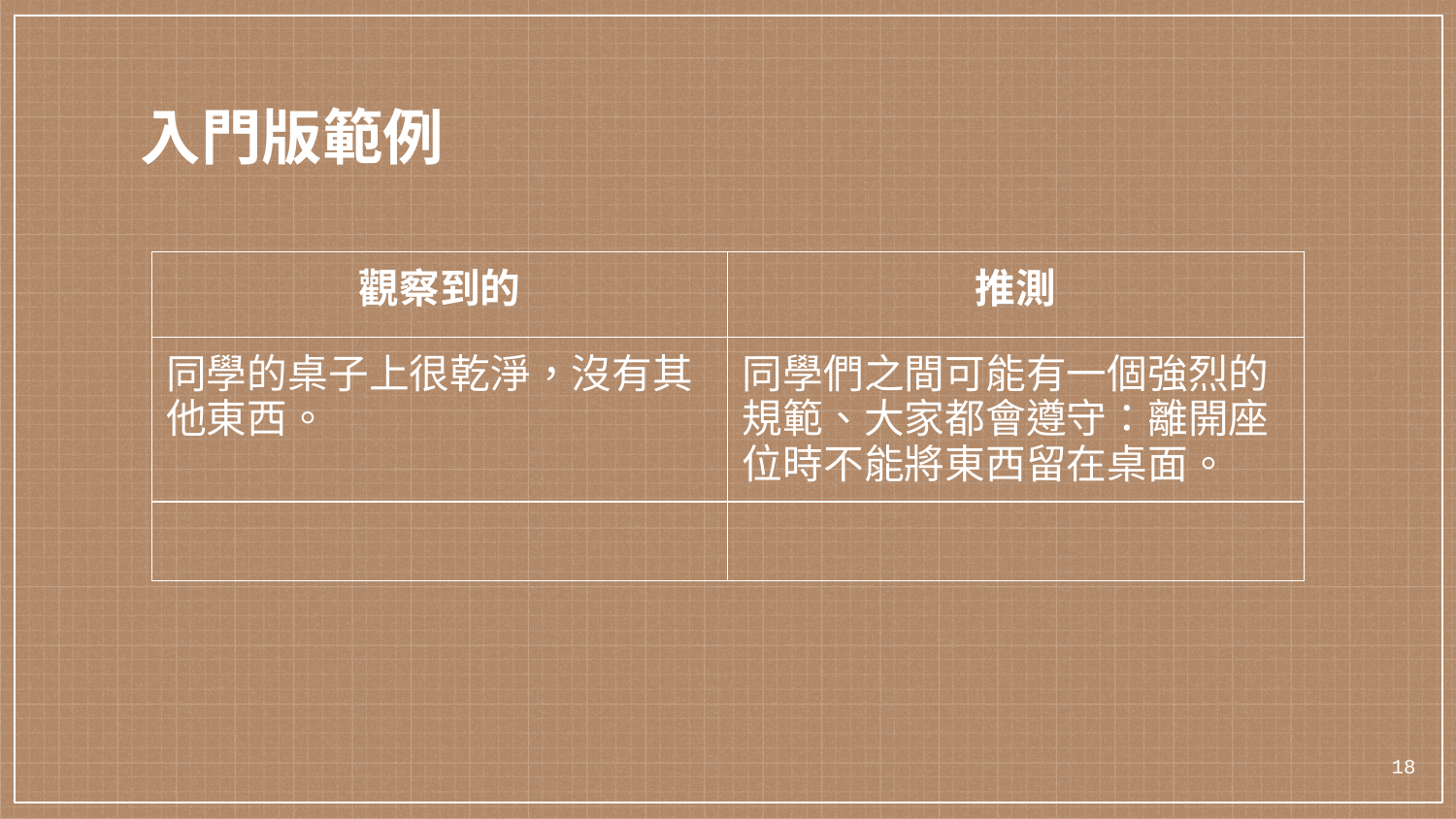

入門版範例
| 觀察到的 | 推測 |
| --- | --- |
| 同學的桌子上很乾淨，沒有其他東西。 | 同學們之間可能有一個強烈的規範、大家都會遵守：離開座位時不能將東西留在桌面。 |
|  |  |
18